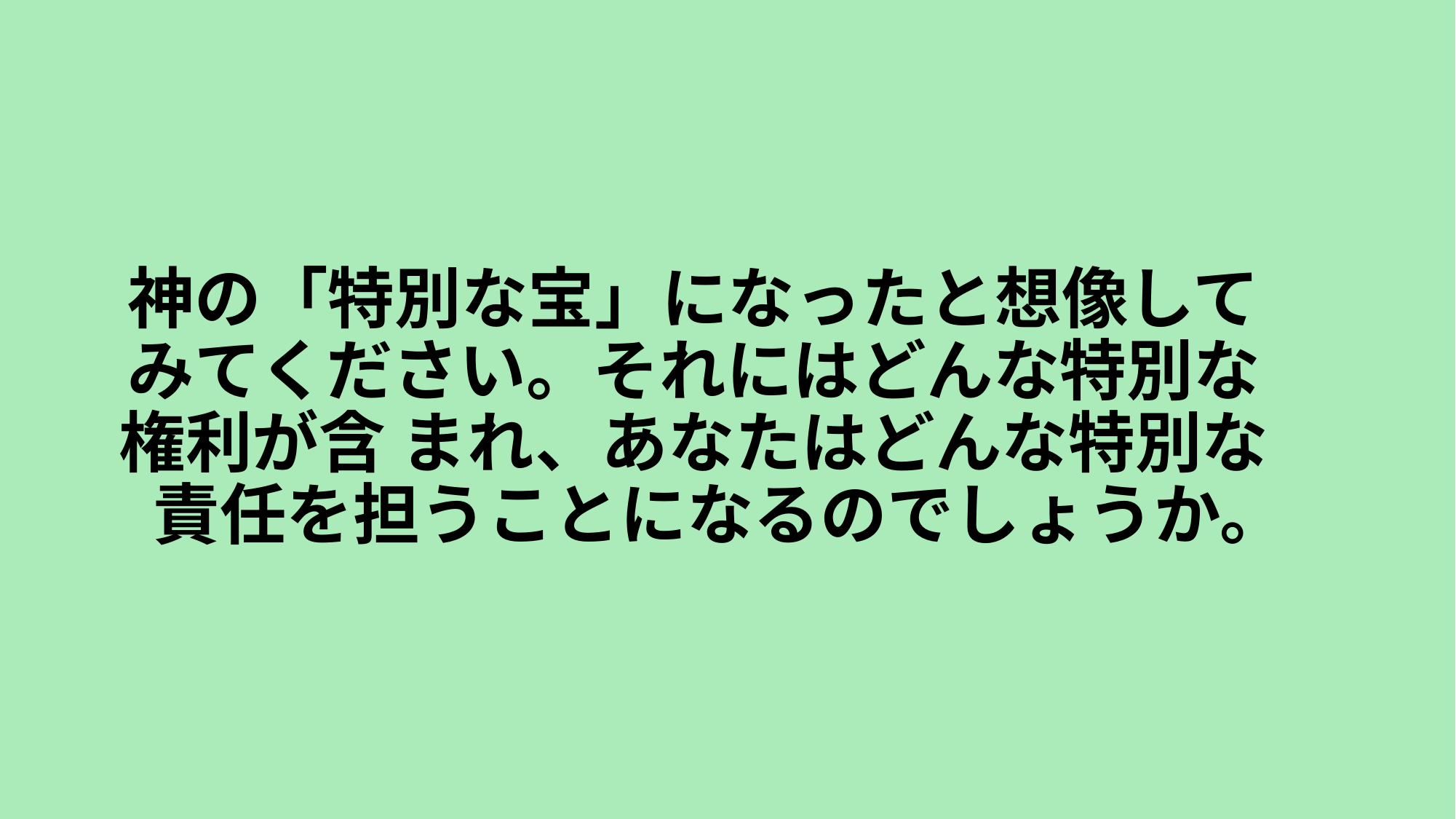

# 神の「特別な宝」になったと想像して　みてください。それにはどんな特別な　権利が含 まれ、あなたはどんな特別な　責任を担うことになるのでしょうか。